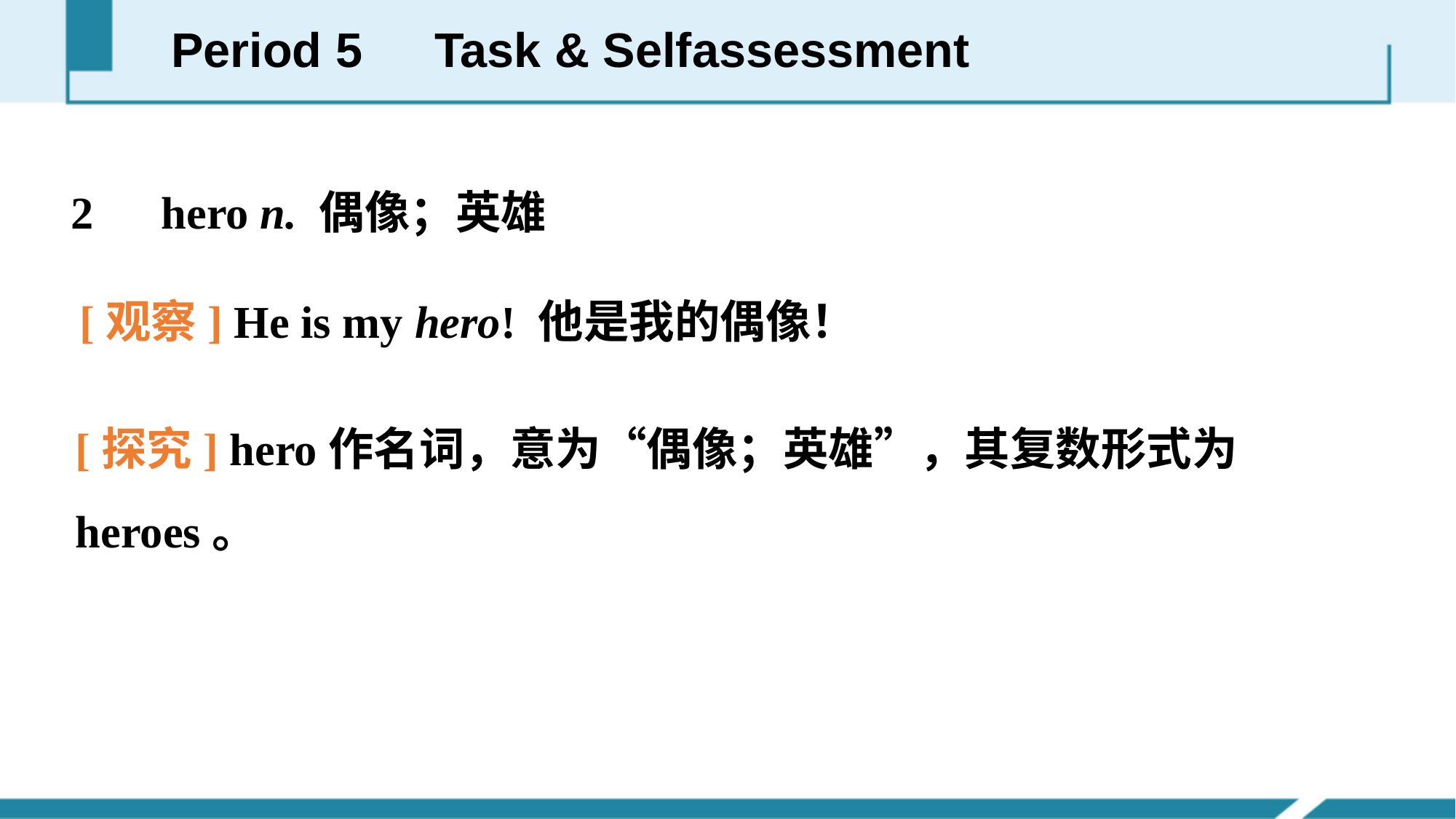

Period 5　Task & Self­assessment
2　hero n. 偶像；英雄
[观察] He is my hero! 他是我的偶像！
[探究] hero作名词，意为“偶像；英雄”，其复数形式为heroes。